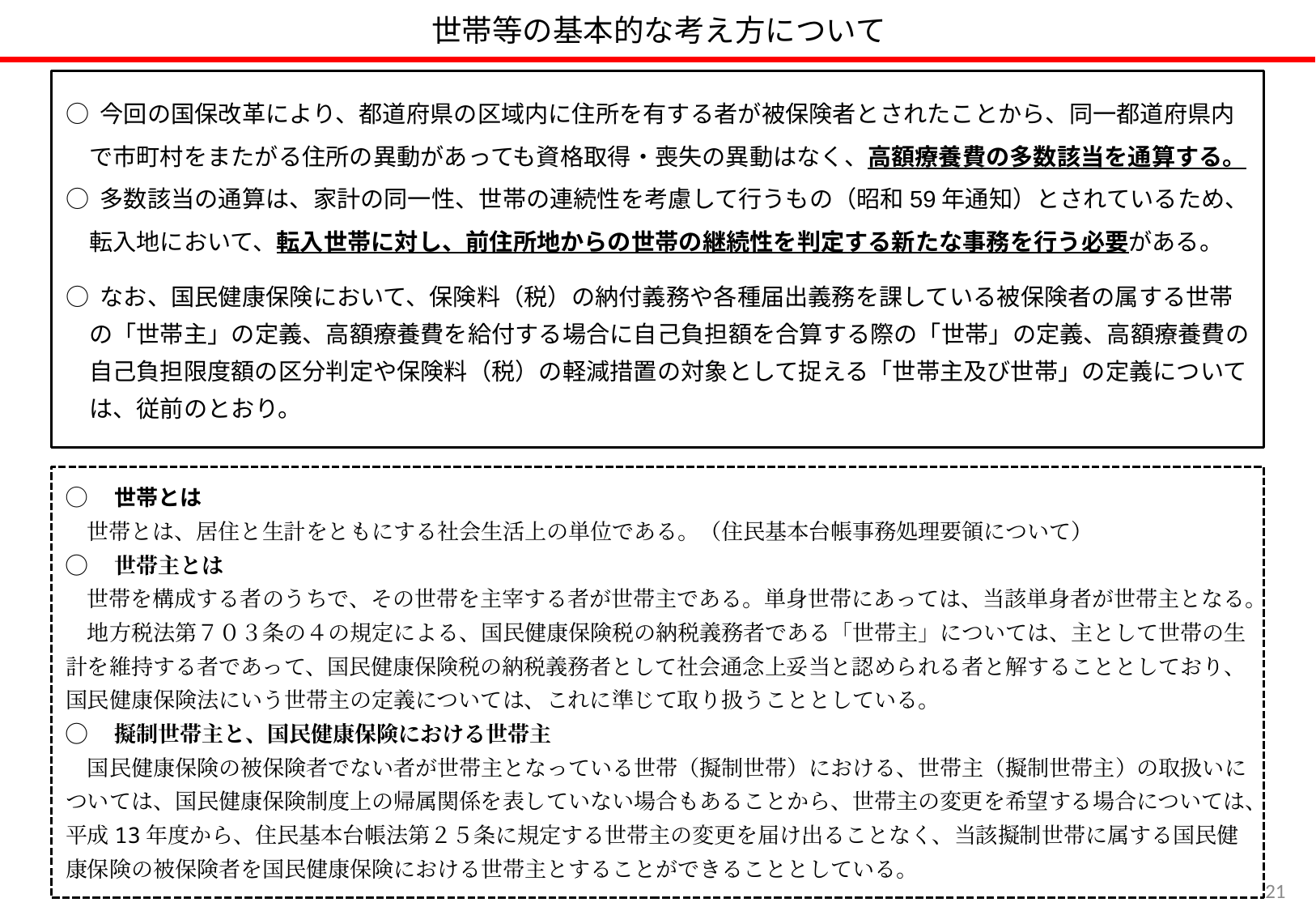

世帯等の基本的な考え方について
○ 今回の国保改革により、都道府県の区域内に住所を有する者が被保険者とされたことから、同一都道府県内で市町村をまたがる住所の異動があっても資格取得・喪失の異動はなく、高額療養費の多数該当を通算する。
○ 多数該当の通算は、家計の同一性、世帯の連続性を考慮して行うもの（昭和59年通知）とされているため、転入地において、転入世帯に対し、前住所地からの世帯の継続性を判定する新たな事務を行う必要がある。
○ なお、国民健康保険において、保険料（税）の納付義務や各種届出義務を課している被保険者の属する世帯
　の「世帯主」の定義、高額療養費を給付する場合に自己負担額を合算する際の「世帯」の定義、高額療養費の
　自己負担限度額の区分判定や保険料（税）の軽減措置の対象として捉える「世帯主及び世帯」の定義について
　は、従前のとおり。
◯　世帯とは
　世帯とは、居住と生計をともにする社会生活上の単位である。（住民基本台帳事務処理要領について）
◯　世帯主とは
　世帯を構成する者のうちで、その世帯を主宰する者が世帯主である。単身世帯にあっては、当該単身者が世帯主となる。
　地方税法第７０３条の４の規定による、国民健康保険税の納税義務者である「世帯主」については、主として世帯の生計を維持する者であって、国民健康保険税の納税義務者として社会通念上妥当と認められる者と解することとしており、国民健康保険法にいう世帯主の定義については、これに準じて取り扱うこととしている。
◯　擬制世帯主と、国民健康保険における世帯主
　国民健康保険の被保険者でない者が世帯主となっている世帯（擬制世帯）における、世帯主（擬制世帯主）の取扱いについては、国民健康保険制度上の帰属関係を表していない場合もあることから、世帯主の変更を希望する場合については、平成13年度から、住民基本台帳法第２５条に規定する世帯主の変更を届け出ることなく、当該擬制世帯に属する国民健康保険の被保険者を国民健康保険における世帯主とすることができることとしている。
21